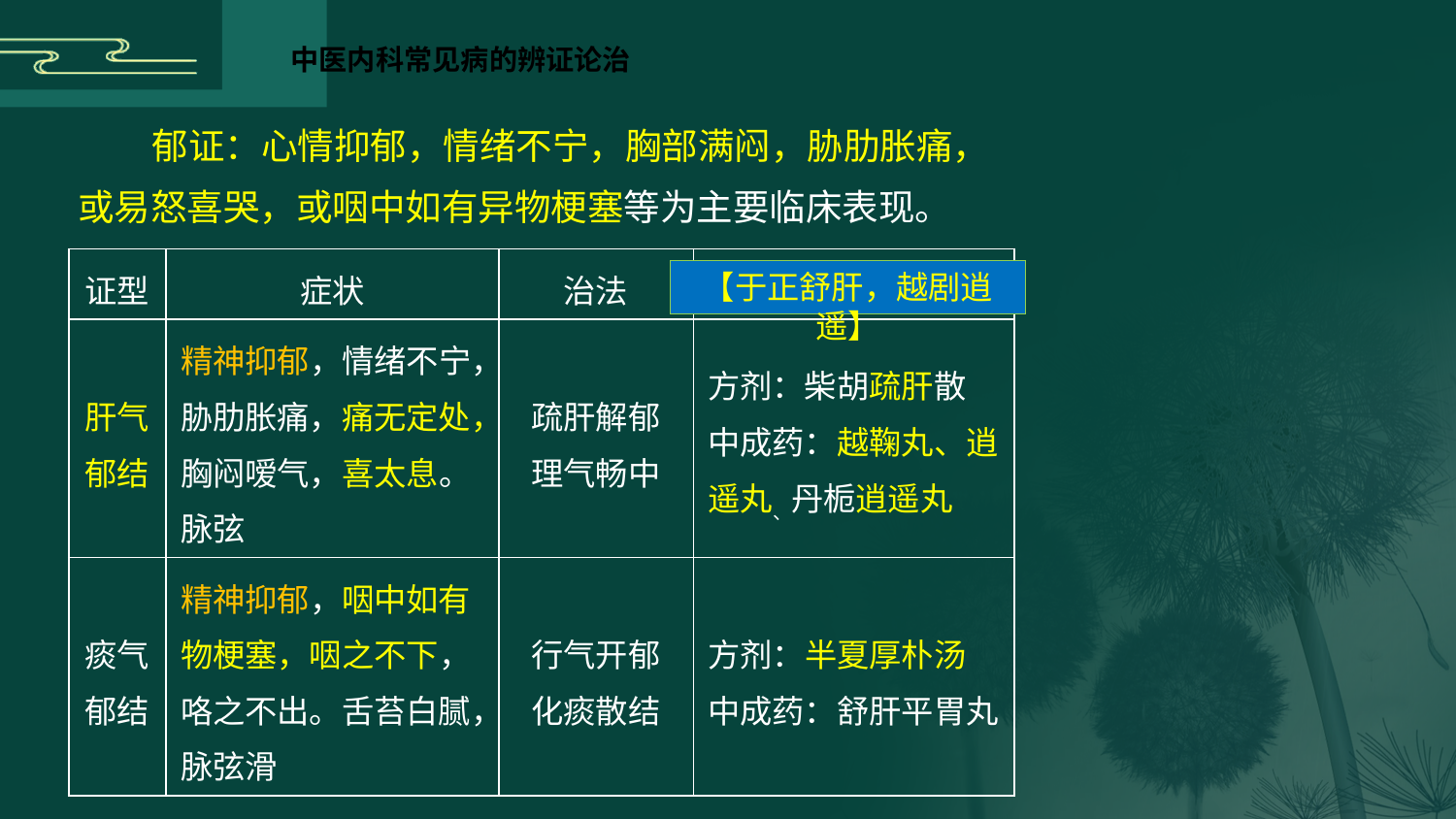

郁证：心情抑郁，情绪不宁，胸部满闷，胁肋胀痛，或易怒喜哭，或咽中如有异物梗塞等为主要临床表现。
| 证型 | 症状 | 治法 | 方药 |
| --- | --- | --- | --- |
| 肝气 郁结 | 精神抑郁，情绪不宁，胁肋胀痛，痛无定处，胸闷嗳气，喜太息。脉弦 | 疏肝解郁 理气畅中 | 方剂：柴胡疏肝散 中成药：越鞠丸、逍遥丸、丹栀逍遥丸 |
| 痰气 郁结 | 精神抑郁，咽中如有物梗塞，咽之不下，咯之不出。舌苔白腻，脉弦滑 | 行气开郁 化痰散结 | 方剂：半夏厚朴汤 中成药：舒肝平胃丸 |
【于正舒肝，越剧逍遥】